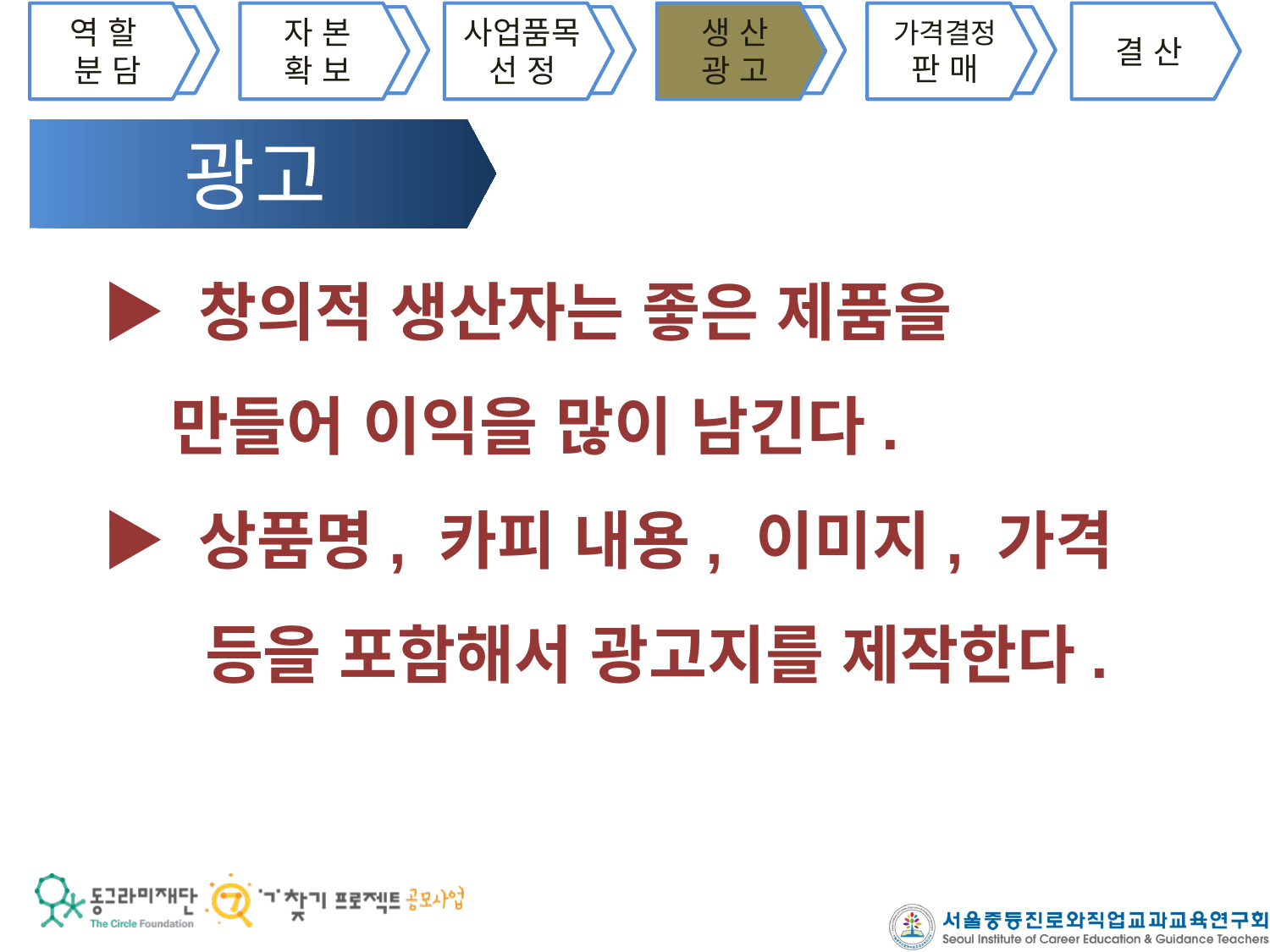

역 할
분 담
자 본
확 보
사업품목
선 정
생 산
광 고
가격결정
판 매
결 산

광고
▶ 창의적 생산자는 좋은 제품을
   만들어 이익을 많이 남긴다.
▶ 상품명, 카피 내용, 이미지, 가격 등을 포함해서 광고지를 제작한다.